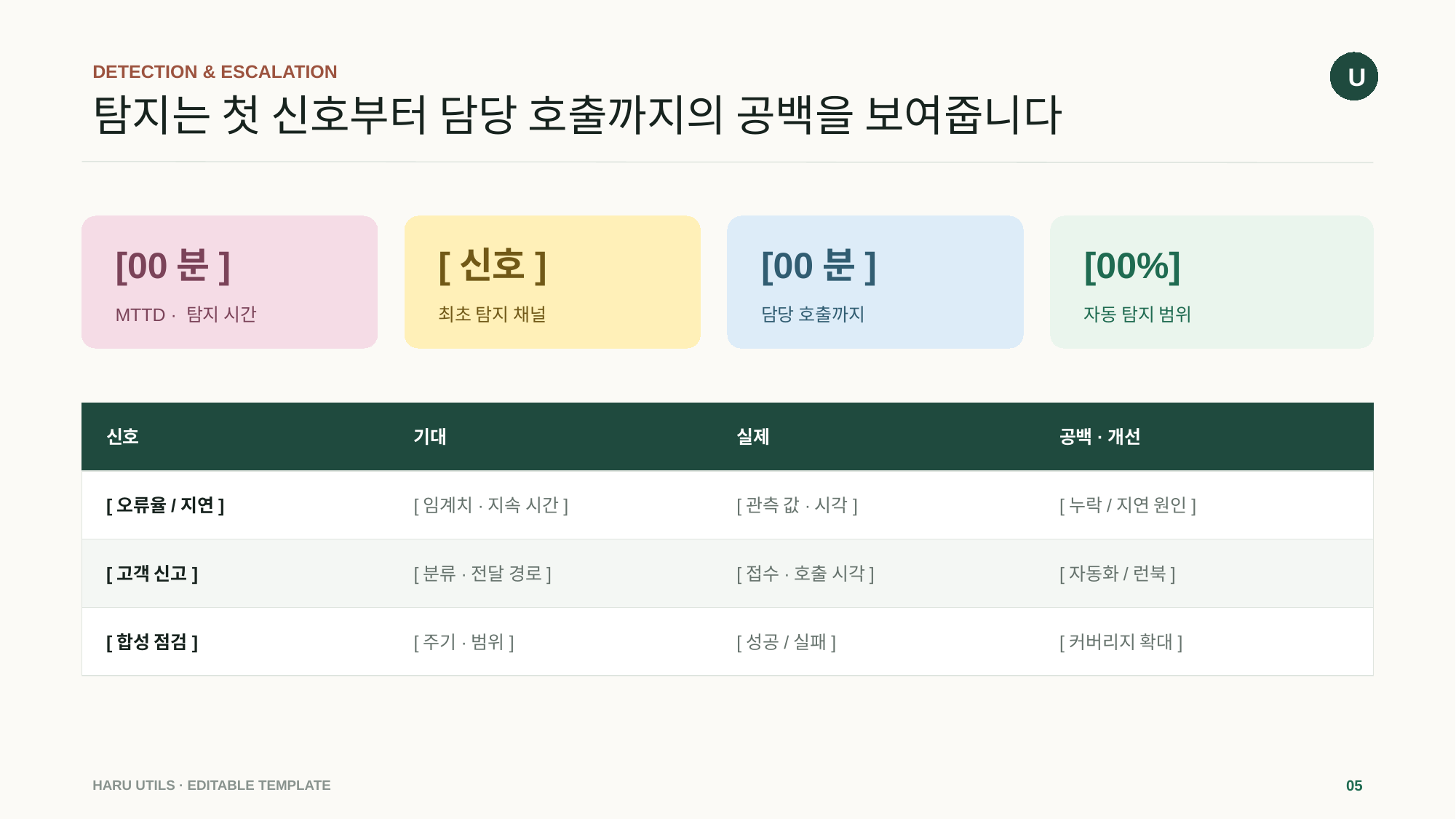

U
DETECTION & ESCALATION
# 탐지는 첫 신호부터 담당 호출까지의 공백을 보여줍니다

[00분]
[신호]
[00분]
[00%]
MTTD · 탐지 시간
최초 탐지 채널
담당 호출까지
자동 탐지 범위

신호
기대
실제
공백·개선

[오류율/지연]
[임계치·지속 시간]
[관측 값·시각]
[누락/지연 원인]

[고객 신고]
[분류·전달 경로]
[접수·호출 시각]
[자동화/런북]

[합성 점검]
[주기·범위]
[성공/실패]
[커버리지 확대]
HARU UTILS · EDITABLE TEMPLATE
05